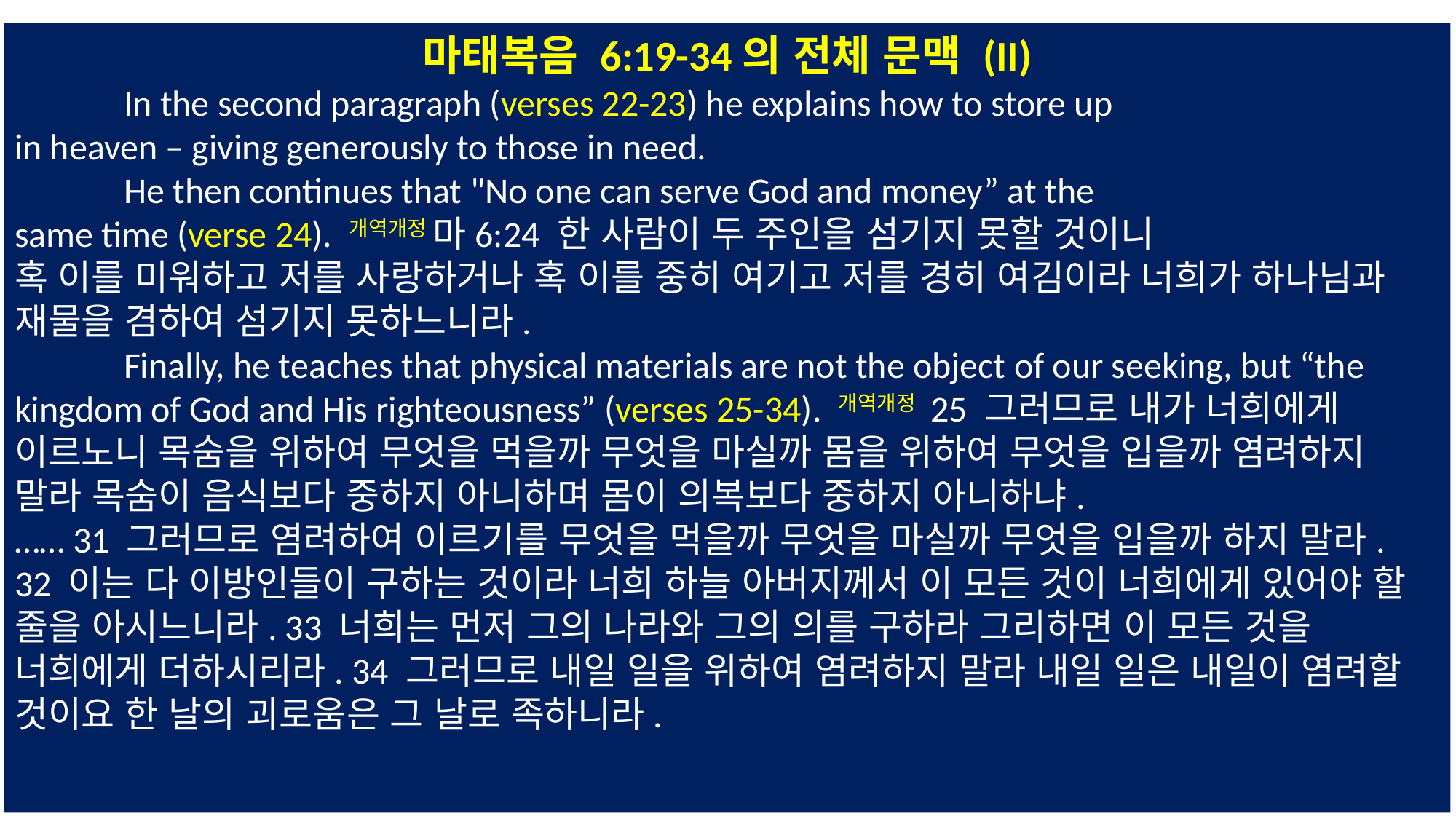

마태복음 6:19-34의 전체 문맥 (II)
	In the second paragraph (verses 22-23) he explains how to store up
in heaven – giving generously to those in need.
	He then continues that "No one can serve God and money” at the
same time (verse 24). 개역개정 마6:24 한 사람이 두 주인을 섬기지 못할 것이니
혹 이를 미워하고 저를 사랑하거나 혹 이를 중히 여기고 저를 경히 여김이라 너희가 하나님과 재물을 겸하여 섬기지 못하느니라.
	Finally, he teaches that physical materials are not the object of our seeking, but “the kingdom of God and His righteousness” (verses 25-34). 개역개정 25 그러므로 내가 너희에게 이르노니 목숨을 위하여 무엇을 먹을까 무엇을 마실까 몸을 위하여 무엇을 입을까 염려하지 말라 목숨이 음식보다 중하지 아니하며 몸이 의복보다 중하지 아니하냐.
…… 31 그러므로 염려하여 이르기를 무엇을 먹을까 무엇을 마실까 무엇을 입을까 하지 말라.
32 이는 다 이방인들이 구하는 것이라 너희 하늘 아버지께서 이 모든 것이 너희에게 있어야 할 줄을 아시느니라. 33 너희는 먼저 그의 나라와 그의 의를 구하라 그리하면 이 모든 것을 너희에게 더하시리라. 34 그러므로 내일 일을 위하여 염려하지 말라 내일 일은 내일이 염려할 것이요 한 날의 괴로움은 그 날로 족하니라.